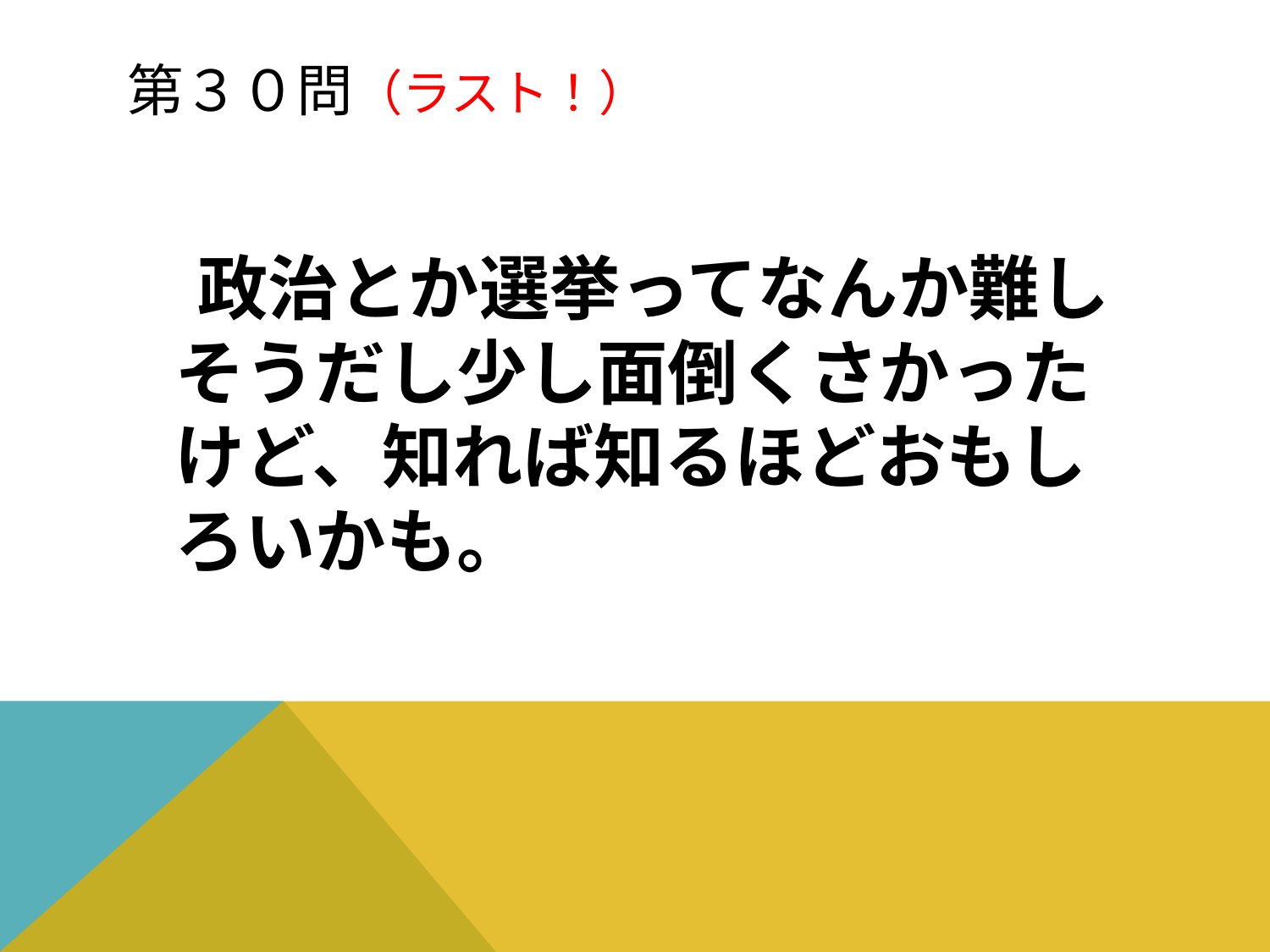

# 第３０問（ラスト！）
　政治とか選挙ってなんか難しそうだし少し面倒くさかったけど、知れば知るほどおもしろいかも。